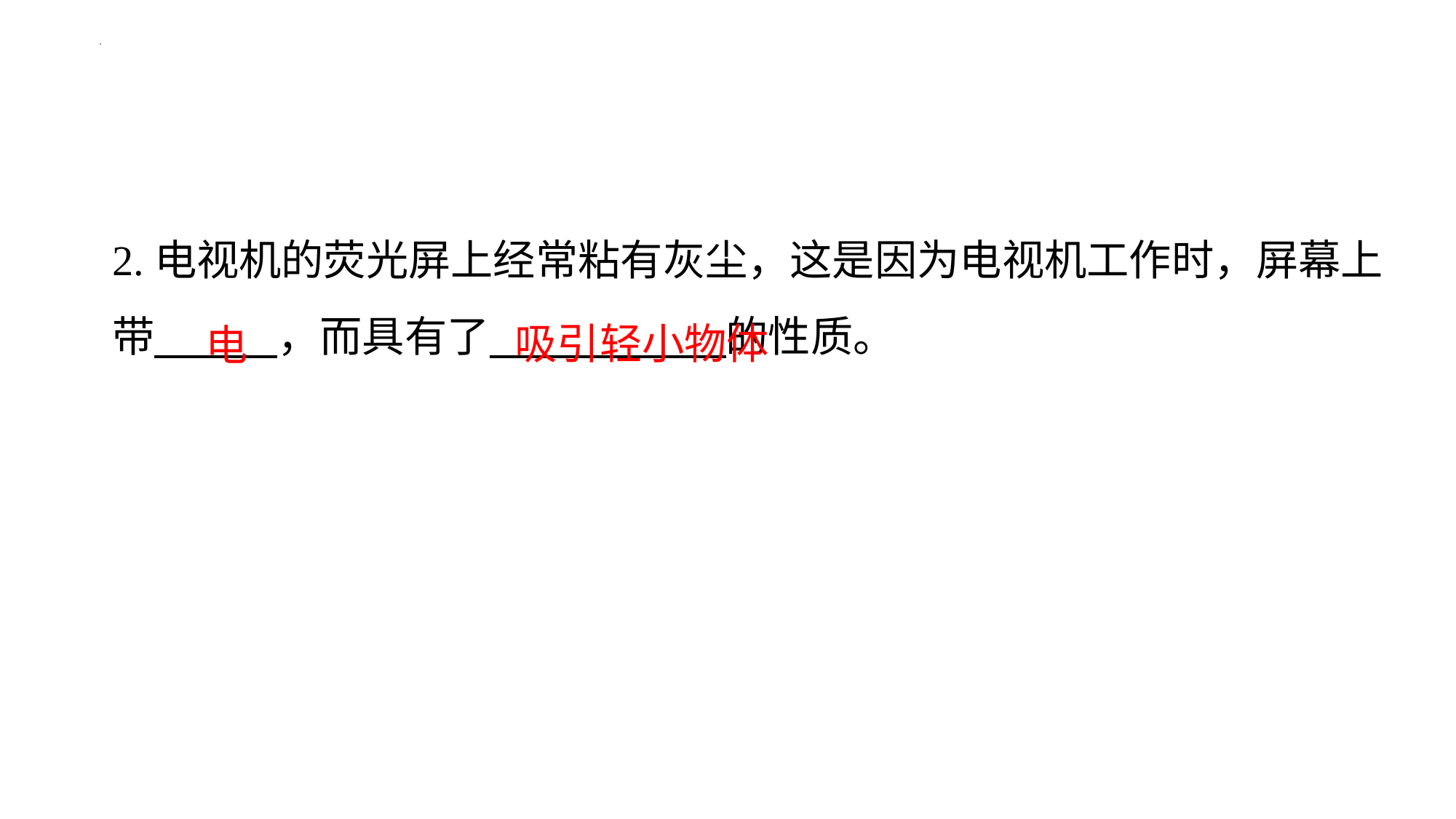

2.电视机的荧光屏上经常粘有灰尘，这是因为电视机工作时，屏幕上
带             ，而具有了                         的性质。
吸引轻小物体
电